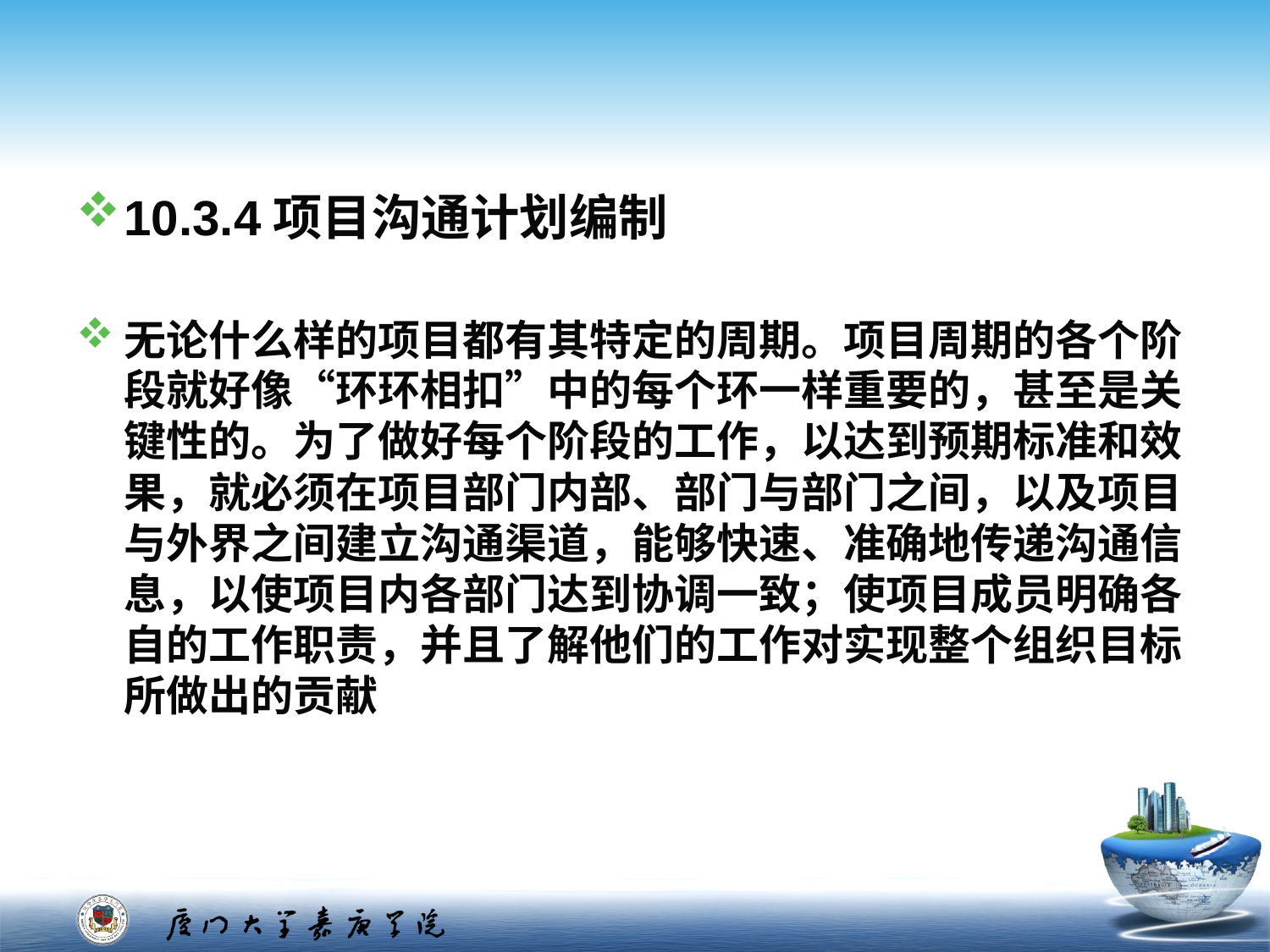

10.3.4项目沟通计划编制

无论什么样的项目都有其特定的周期。项目周期的各个阶段就好像“环环相扣”中的每个环一样重要的，甚至是关键性的。为了做好每个阶段的工作，以达到预期标准和效果，就必须在项目部门内部、部门与部门之间，以及项目与外界之间建立沟通渠道，能够快速、准确地传递沟通信息，以使项目内各部门达到协调一致；使项目成员明确各自的工作职责，并且了解他们的工作对实现整个组织目标所做出的贡献